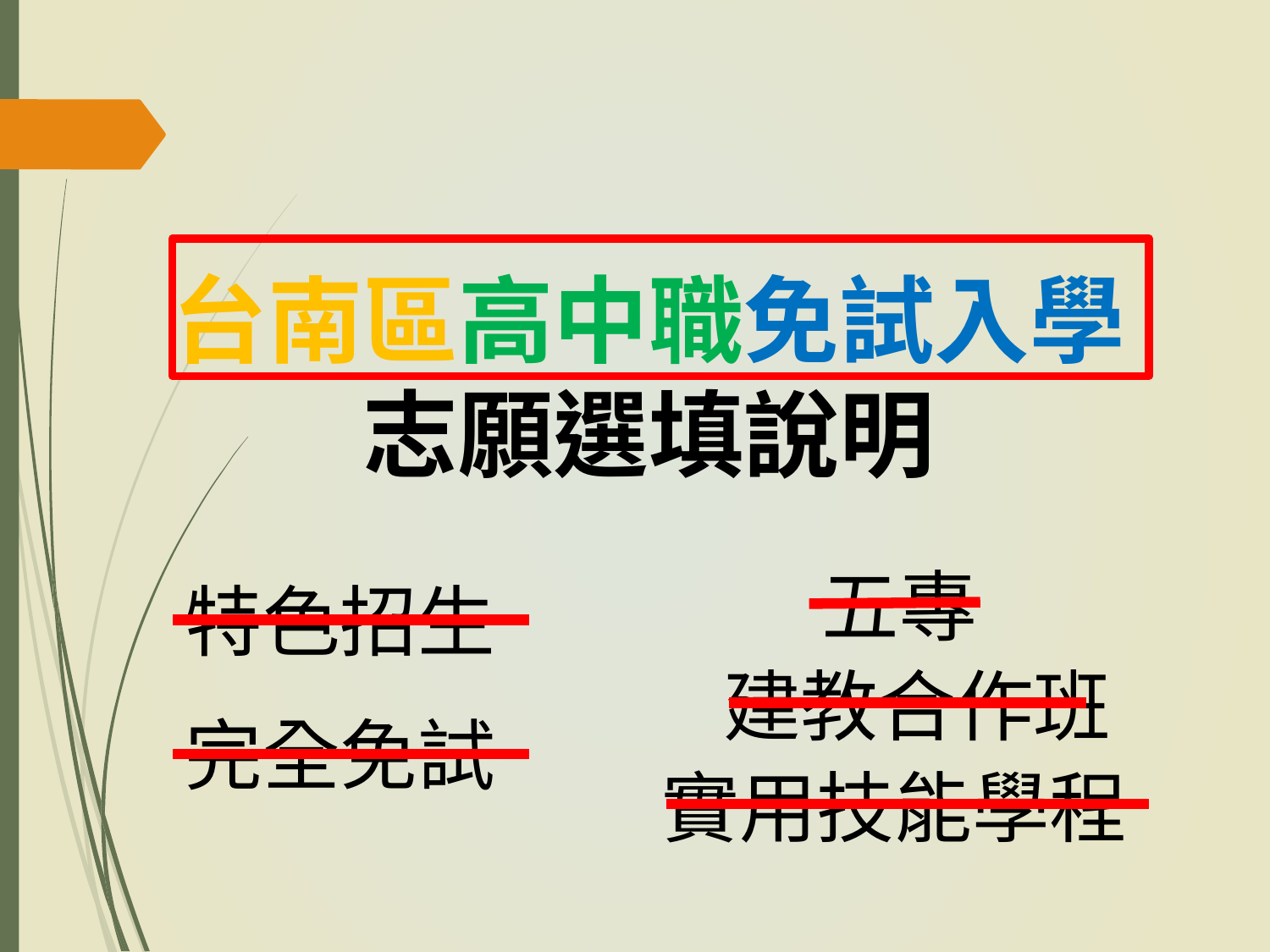

台南區高中職免試入學
志願選填說明
五專
特色招生
建教合作班
完全免試
實用技能學程